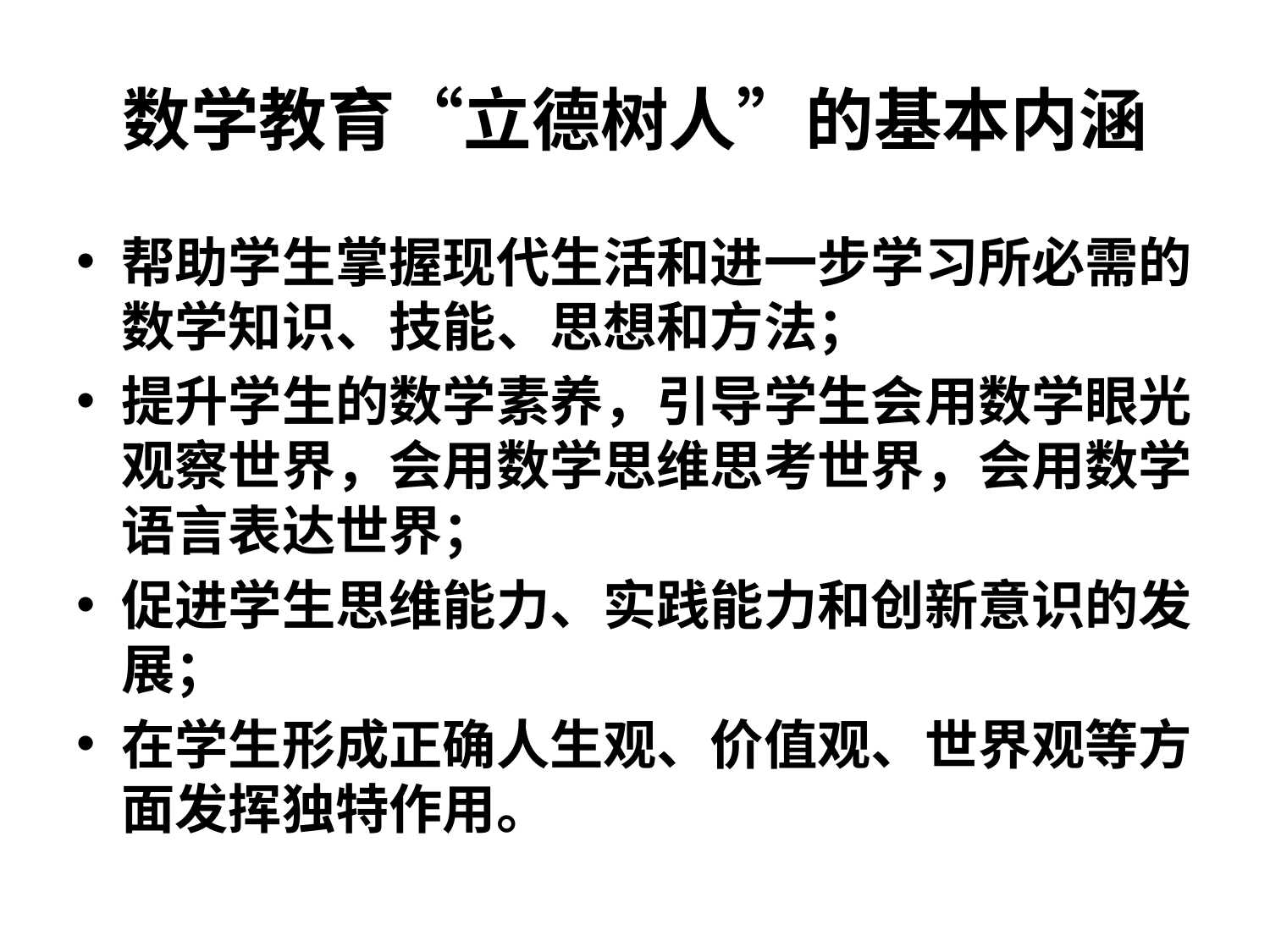

# 数学教育“立德树人”的基本内涵
帮助学生掌握现代生活和进一步学习所必需的数学知识、技能、思想和方法；
提升学生的数学素养，引导学生会用数学眼光观察世界，会用数学思维思考世界，会用数学语言表达世界；
促进学生思维能力、实践能力和创新意识的发展；
在学生形成正确人生观、价值观、世界观等方面发挥独特作用。